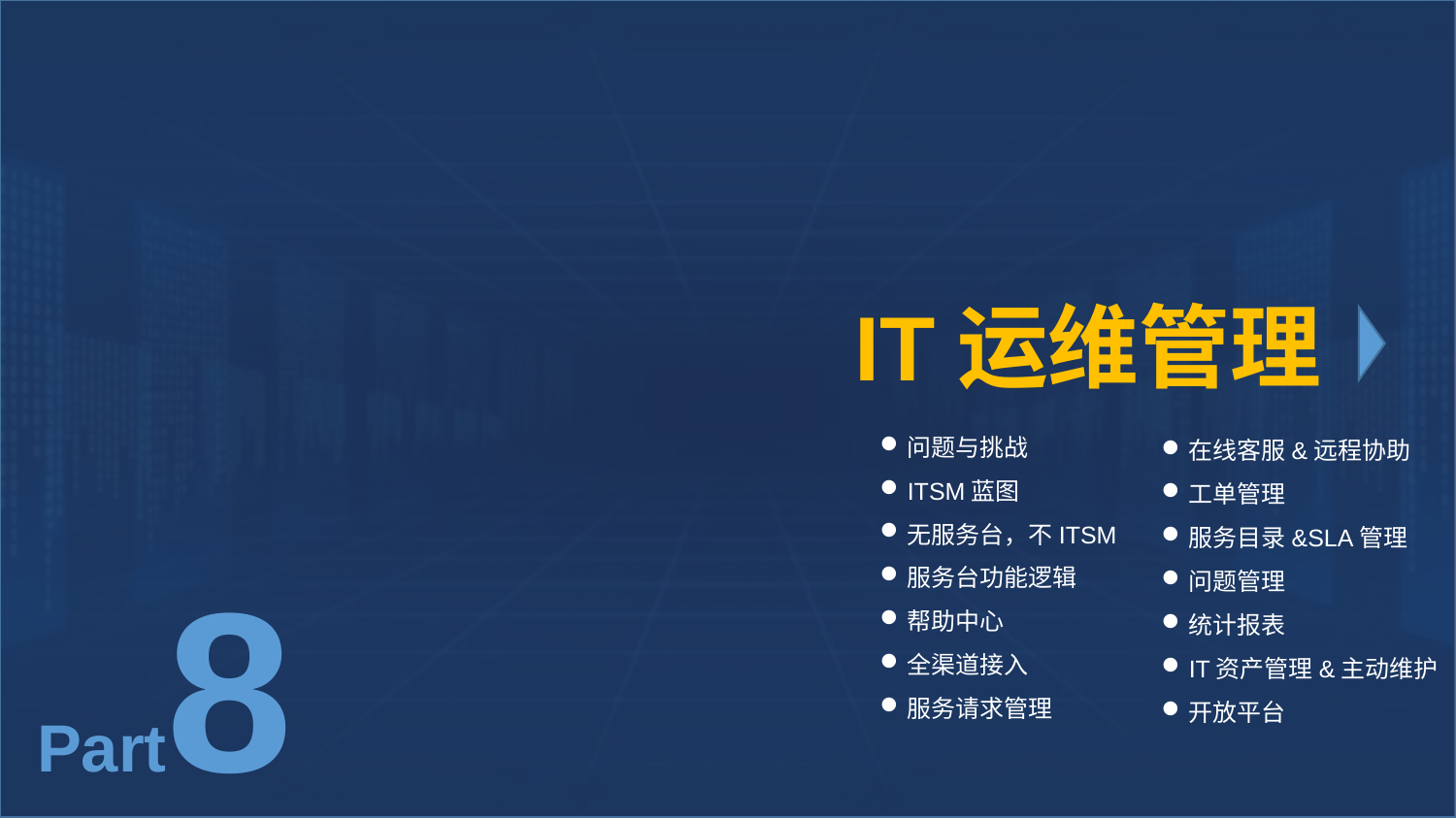

IT运维管理

问题与挑战
ITSM蓝图
无服务台，不ITSM
服务台功能逻辑
帮助中心
全渠道接入
服务请求管理

在线客服&远程协助
工单管理
服务目录&SLA管理
问题管理
统计报表
IT资产管理&主动维护
开放平台

Part8